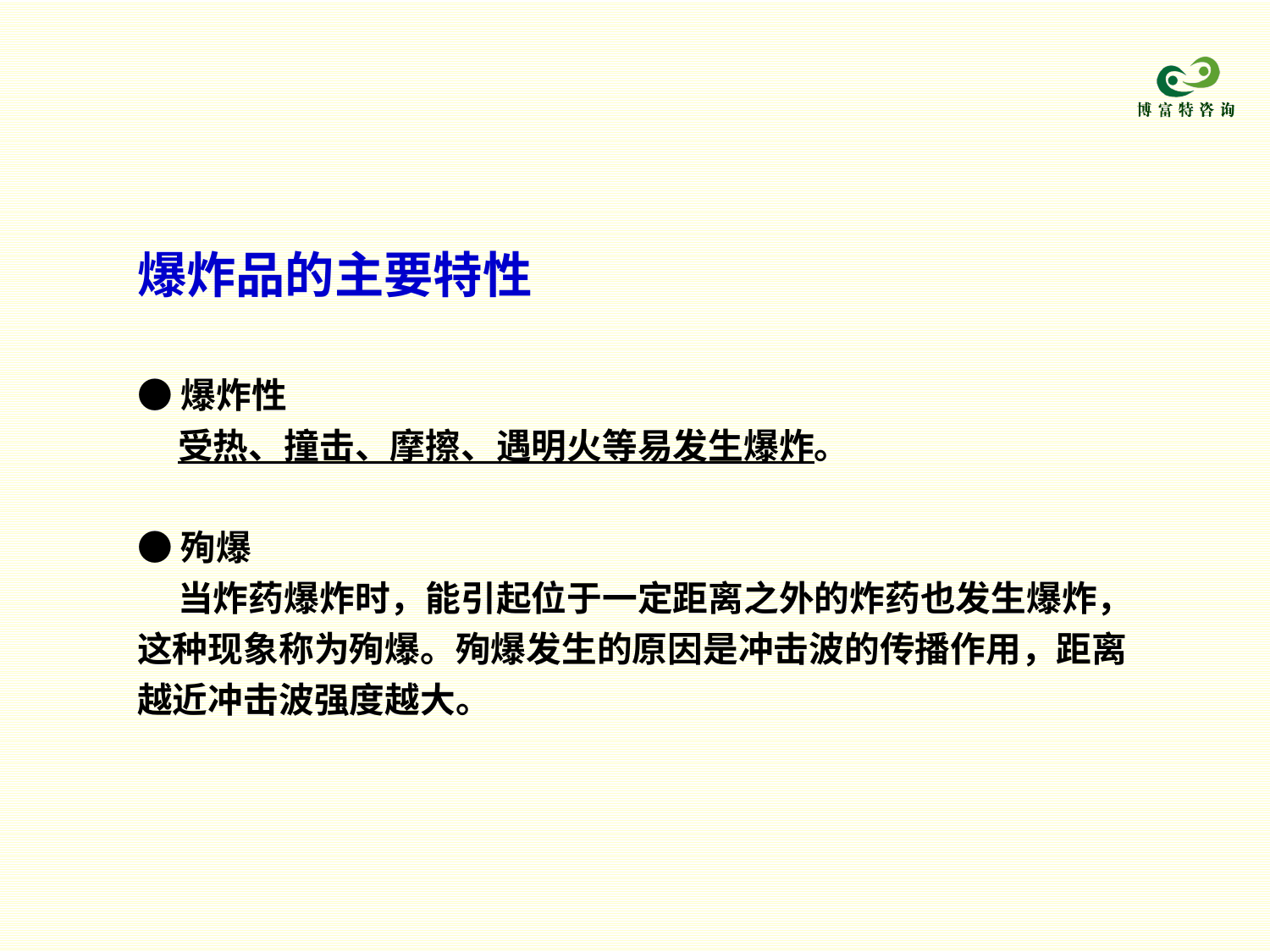

爆炸品的主要特性

●爆炸性
    受热、撞击、摩擦、遇明火等易发生爆炸。

●殉爆
    当炸药爆炸时，能引起位于一定距离之外的炸药也发生爆炸，这种现象称为殉爆。殉爆发生的原因是冲击波的传播作用，距离越近冲击波强度越大。